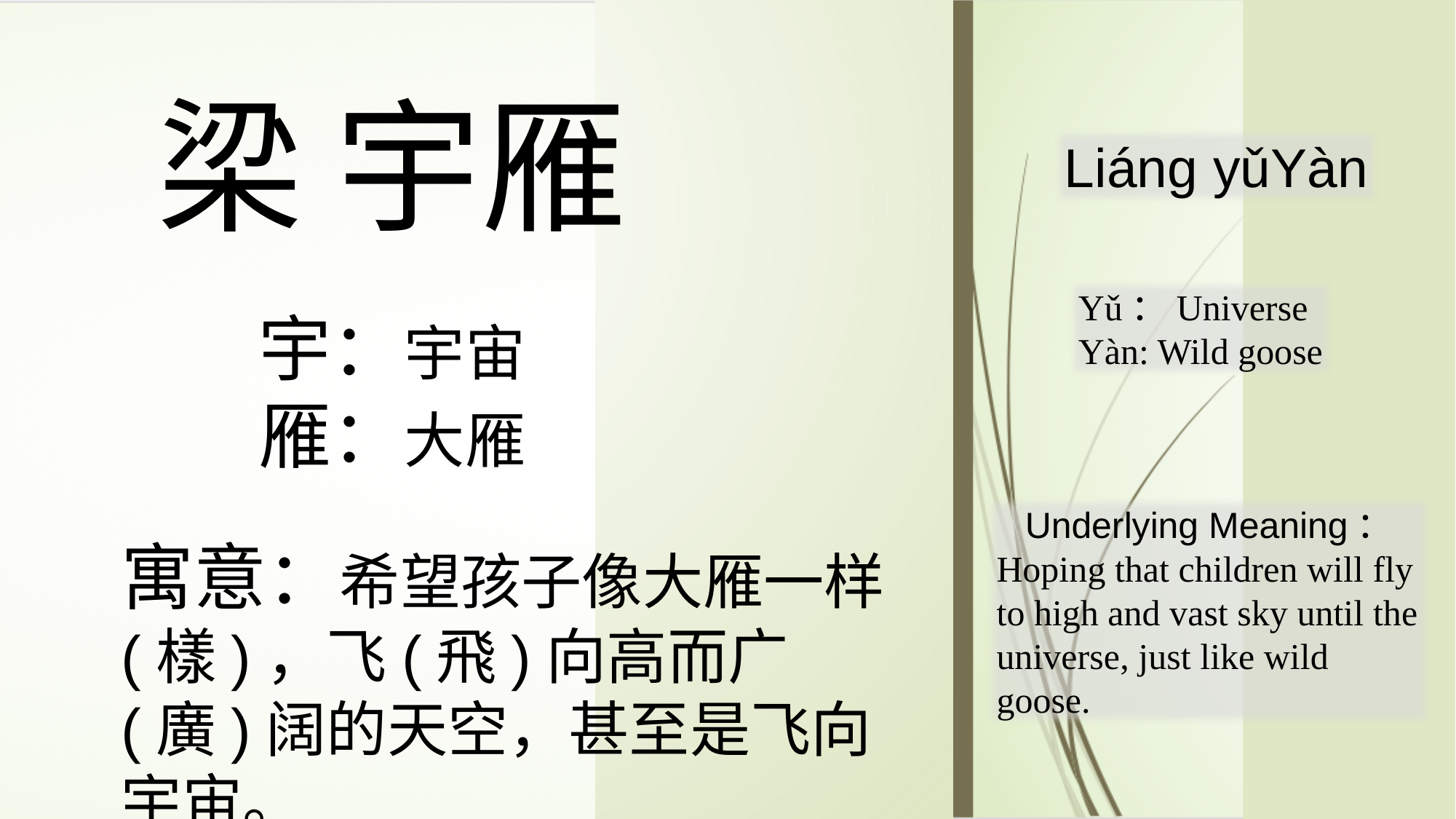

梁 宇雁
Liáng yǔYàn
Yǔ：Universe
Yàn: Wild goose
宇：宇宙
雁：大雁
Underlying Meaning：
Hoping that children will fly to high and vast sky until the universe, just like wild goose.
寓意：希望孩子像大雁一样(樣)，飞(飛)向高而广(廣)阔的天空，甚至是飞向宇宙。